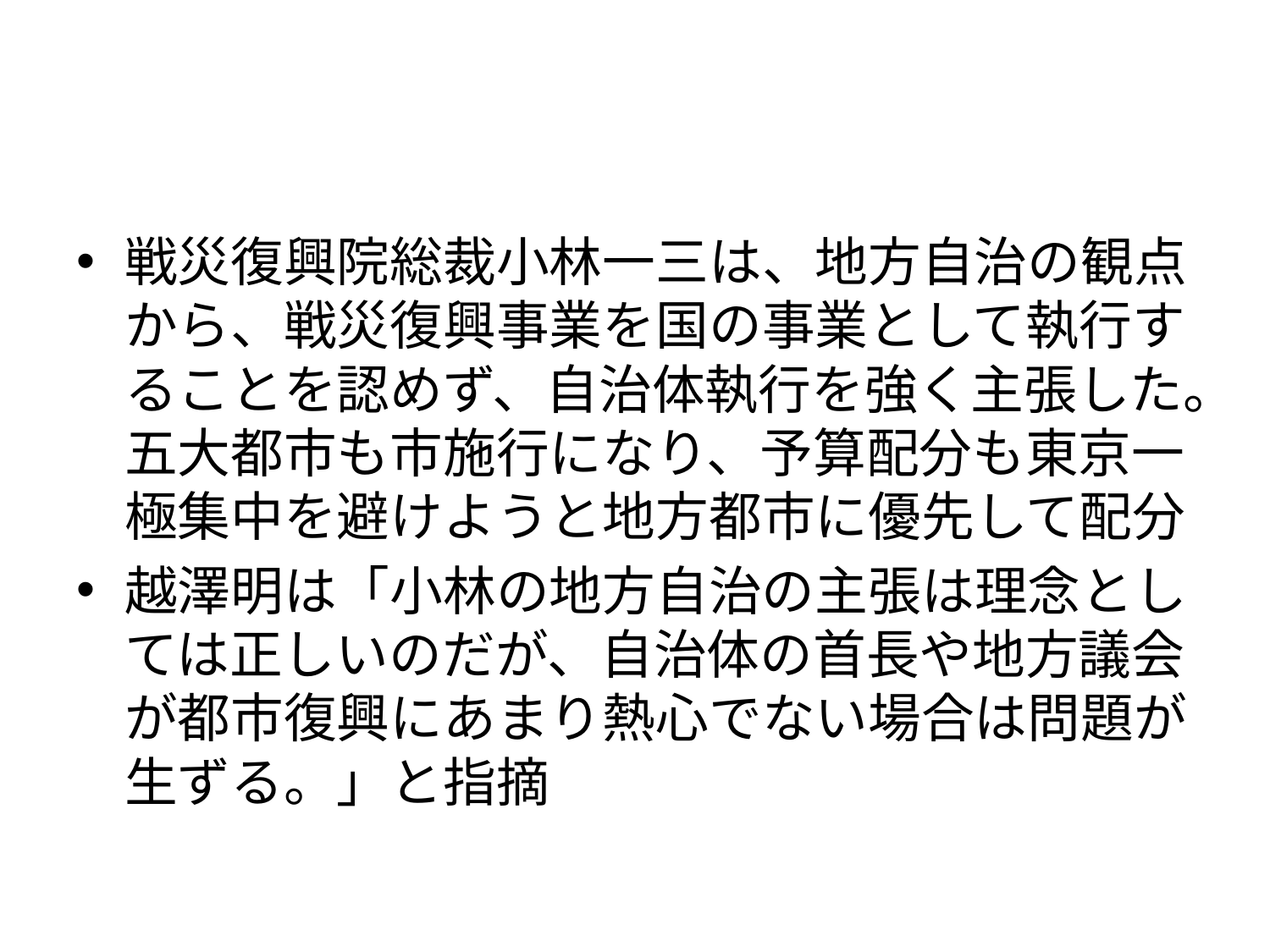

#
戦災復興院総裁小林一三は、地方自治の観点から、戦災復興事業を国の事業として執行することを認めず、自治体執行を強く主張した。五大都市も市施行になり、予算配分も東京一極集中を避けようと地方都市に優先して配分
越澤明は「小林の地方自治の主張は理念としては正しいのだが、自治体の首長や地方議会が都市復興にあまり熱心でない場合は問題が生ずる。」と指摘